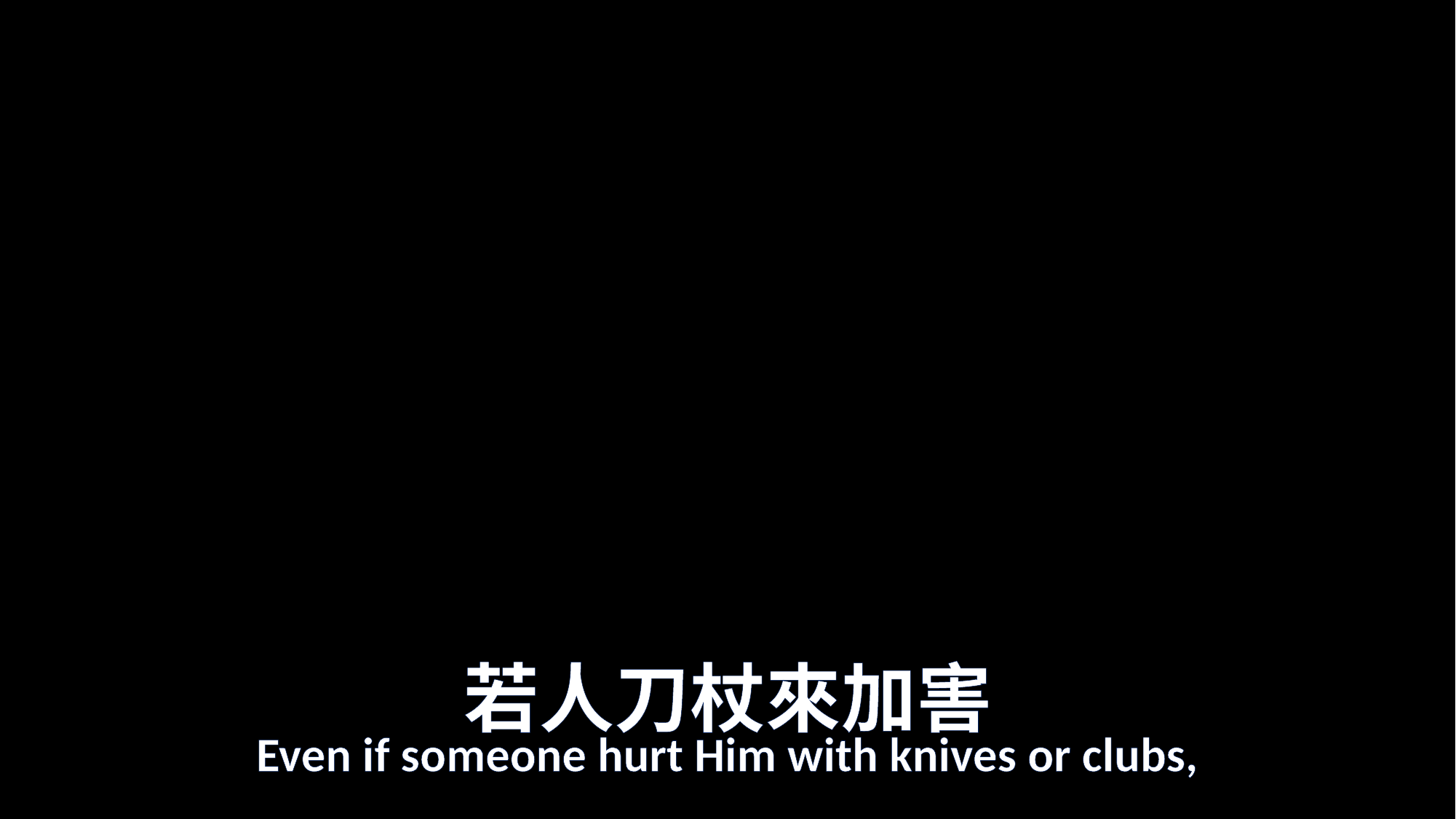

# 若人刀杖來加害
Even if someone hurt Him with knives or clubs,